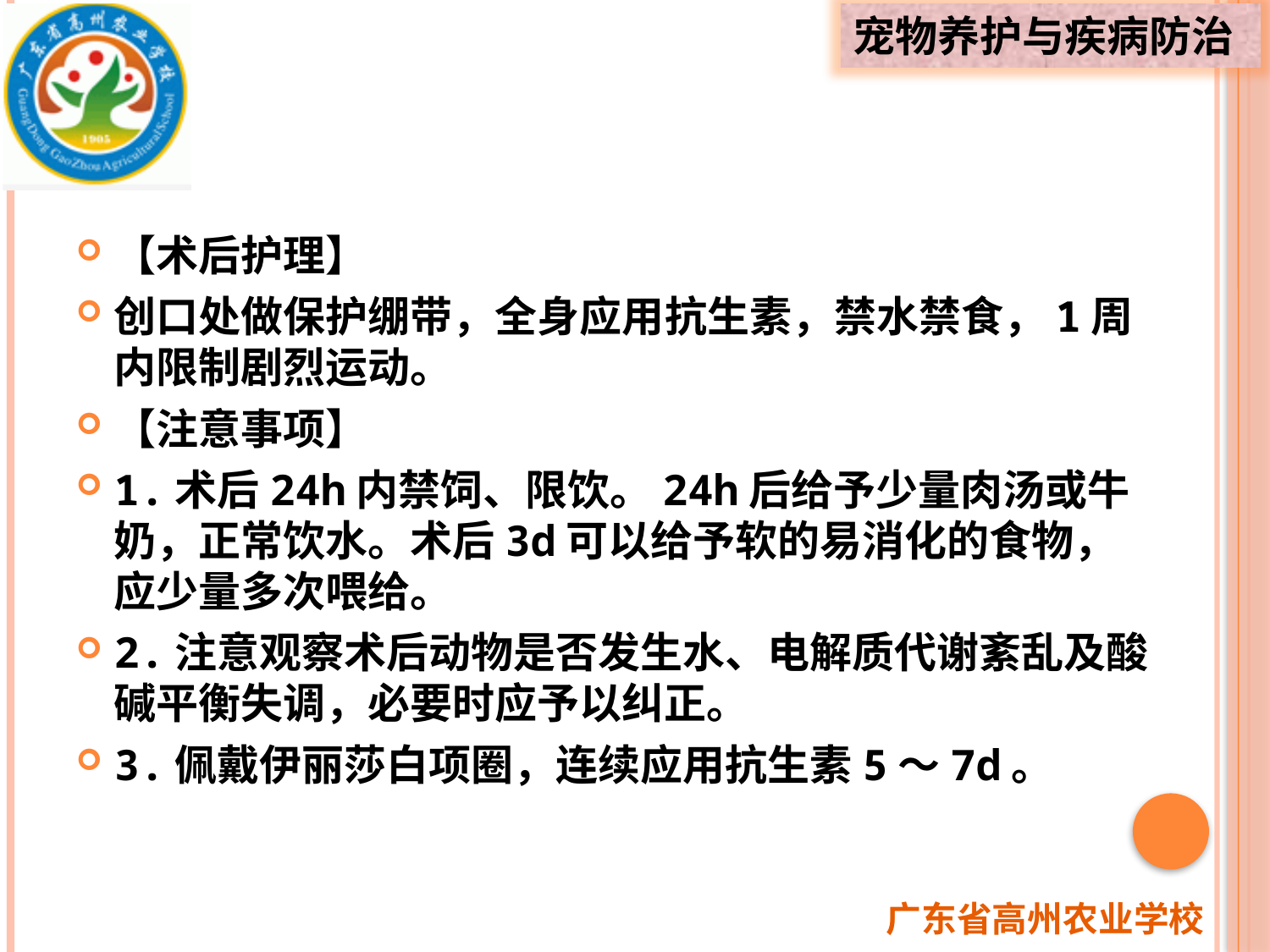

【术后护理】
创口处做保护绷带，全身应用抗生素，禁水禁食，1周内限制剧烈运动。
【注意事项】
1.术后24h内禁饲、限饮。24h后给予少量肉汤或牛奶，正常饮水。术后3d可以给予软的易消化的食物，应少量多次喂给。
2.注意观察术后动物是否发生水、电解质代谢紊乱及酸碱平衡失调，必要时应予以纠正。
3.佩戴伊丽莎白项圈，连续应用抗生素5～7d。